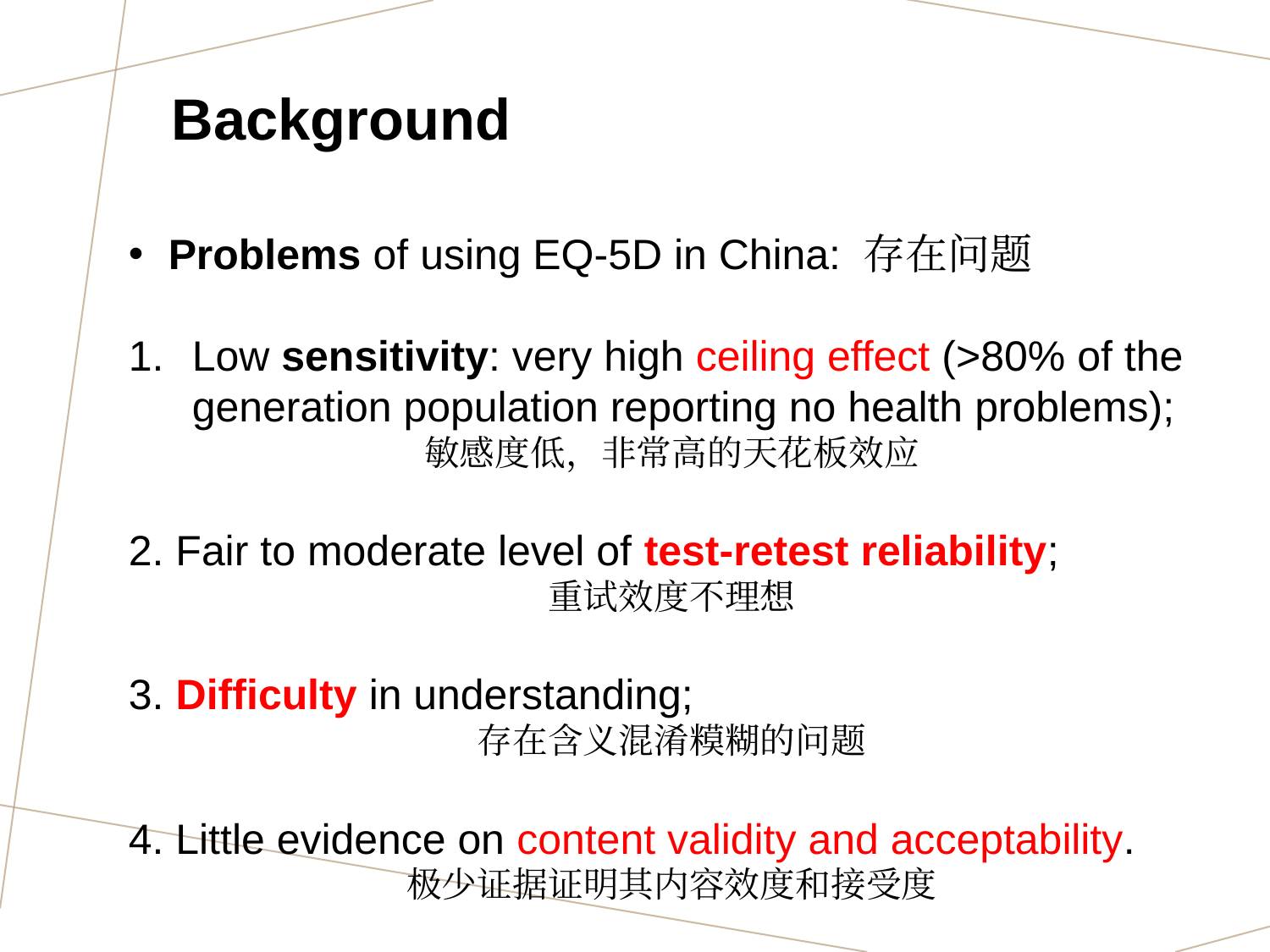

# Background
Problems of using EQ-5D in China: 存在问题

Low sensitivity: very high ceiling effect (>80% of the generation population reporting no health problems);
敏感度低，非常高的天花板效应

2. Fair to moderate level of test-retest reliability;
重试效度不理想

3. Difficulty in understanding;
存在含义混淆糢糊的问题

4. Little evidence on content validity and acceptability.
极少证据证明其内容效度和接受度